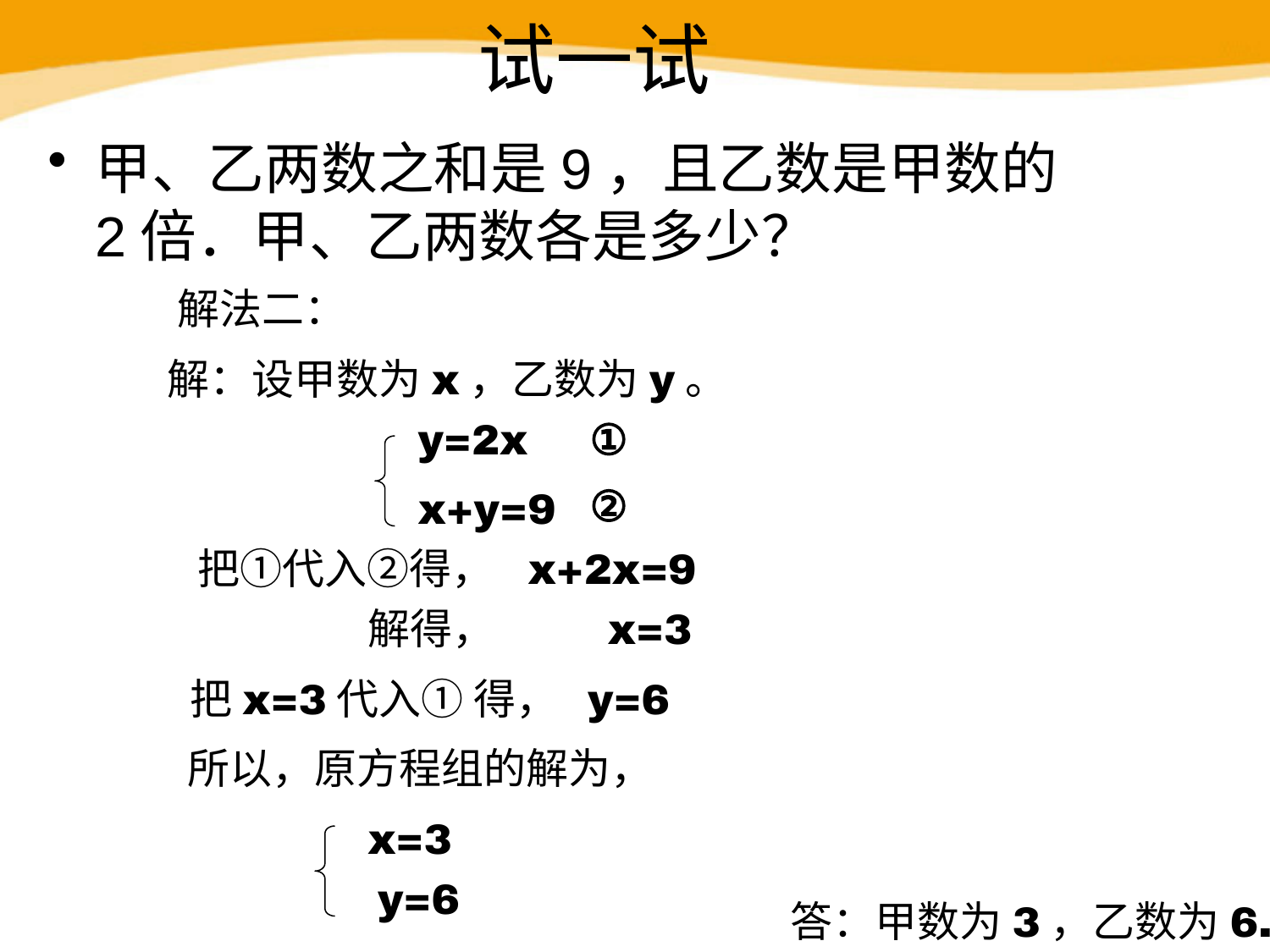

# 试一试
甲、乙两数之和是9，且乙数是甲数的2倍．甲、乙两数各是多少？
解法二：
解：设甲数为x，乙数为y。
y=2x
①

②
x+y=9
把①代入②得，
x+2x=9
解得，
x=3
把x=3代入① 得，
y=6
所以，原方程组的解为，
x=3

y=6
答：甲数为3，乙数为6.